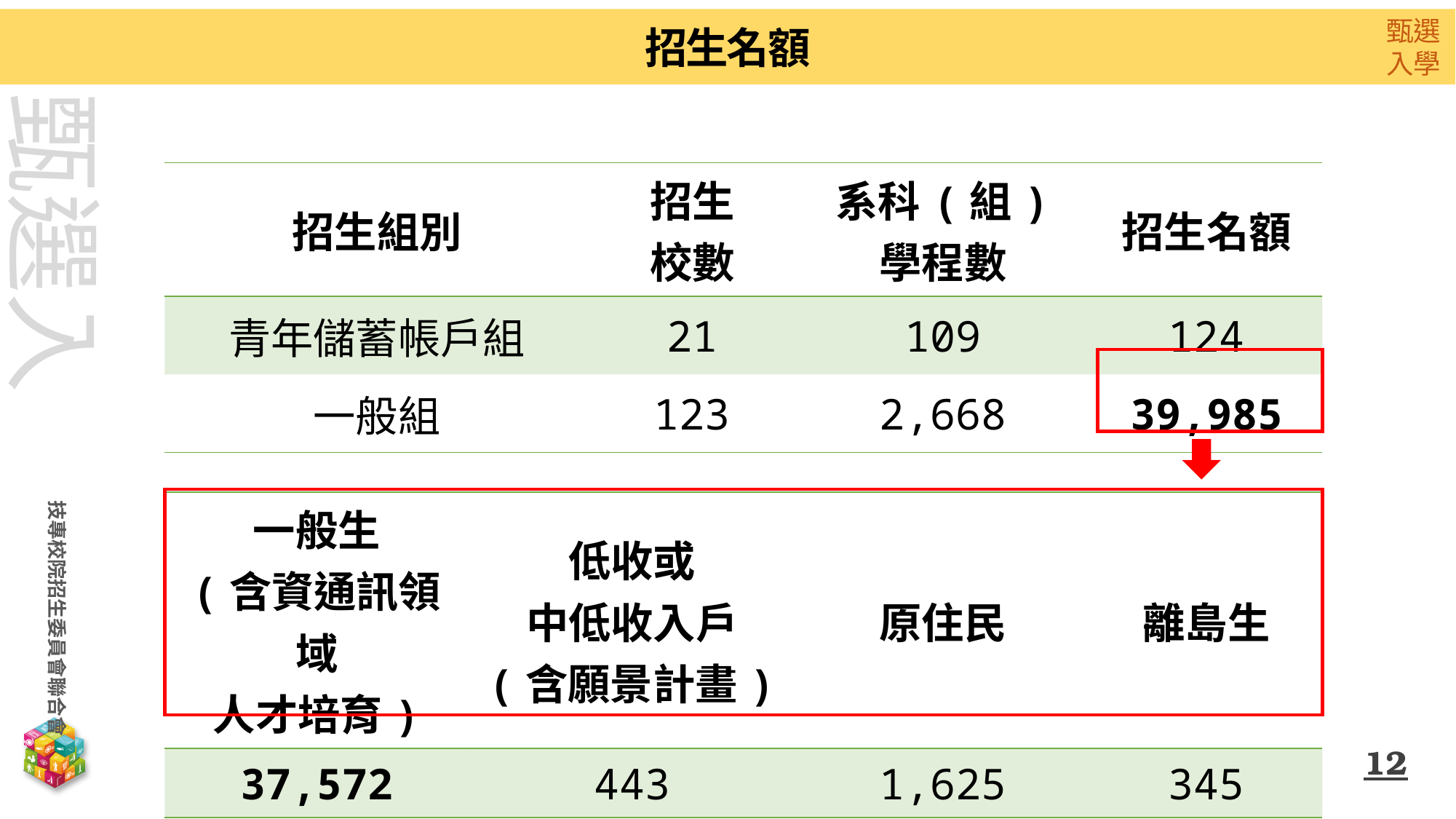

招生名額
| 招生組別 | 招生 校數 | 系科(組) 學程數 | 招生名額 |
| --- | --- | --- | --- |
| 青年儲蓄帳戶組 | 21 | 109 | 124 |
| 一般組 | 123 | 2,668 | 39,985 |

| 一般生 (含資通訊領域 人才培育) | 低收或 中低收入戶 (含願景計畫) | 原住民 | 離島生 |
| --- | --- | --- | --- |
| 37,572 | 443 | 1,625 | 345 |